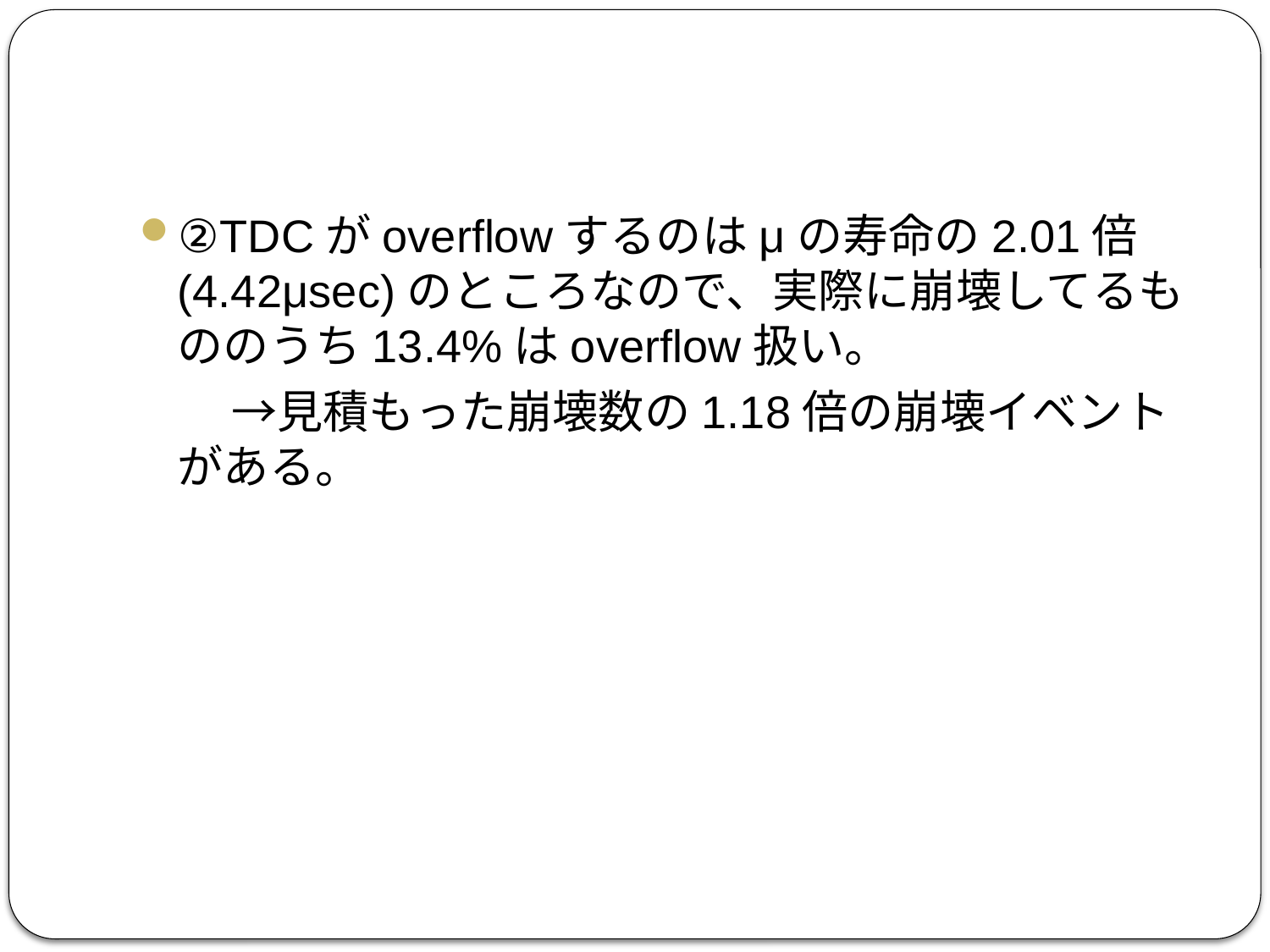

②TDCがoverflowするのはμの寿命の2.01倍(4.42μsec)のところなので、実際に崩壊してるもののうち13.4%はoverflow扱い。
　　→見積もった崩壊数の1.18倍の崩壊イベントがある。